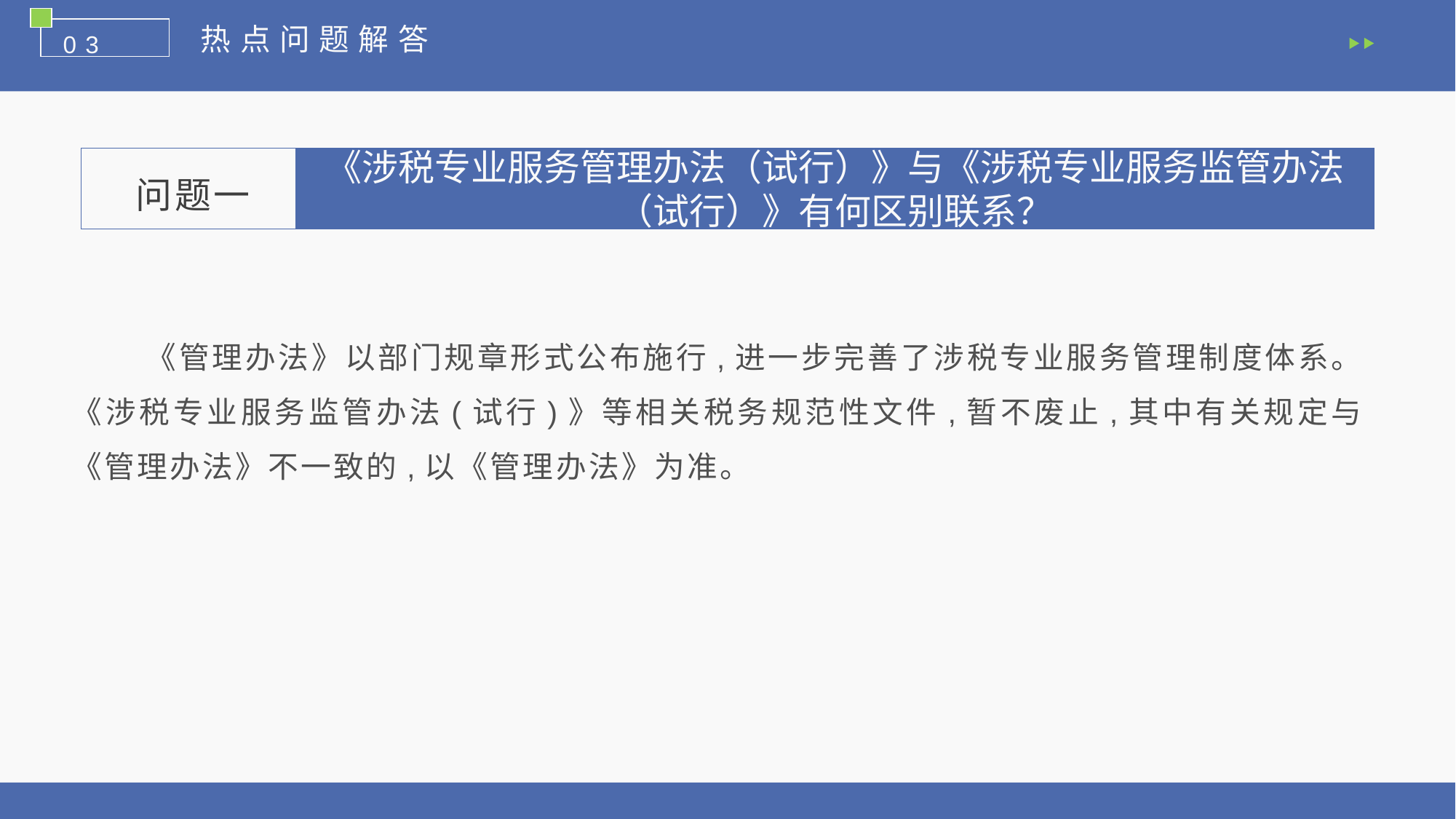

热点问题解答

03

《涉税专业服务管理办法（试行）》与《涉税专业服务监管办法（试行）》有何区别联系？
问题一
       《管理办法》以部门规章形式公布施行,进一步完善了涉税专业服务管理制度体系。《涉税专业服务监管办法(试行)》等相关税务规范性文件,暂不废止,其中有关规定与《管理办法》不一致的,以《管理办法》为准。